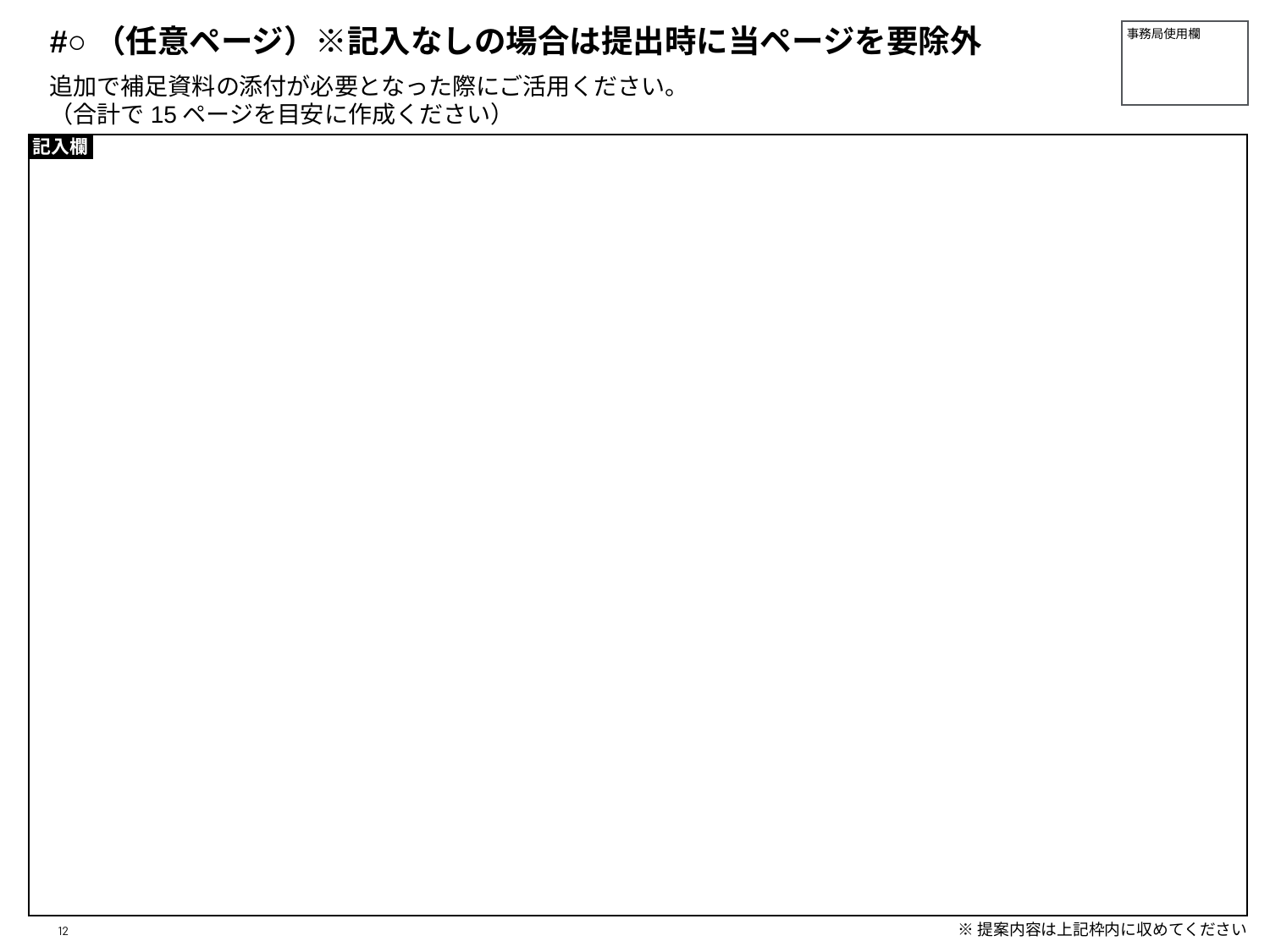

#○（任意ページ）※記入なしの場合は提出時に当ページを要除外
事務局使用欄

# 追加で補足資料の添付が必要となった際にご活用ください。 （合計で15ページを目安に作成ください）
12